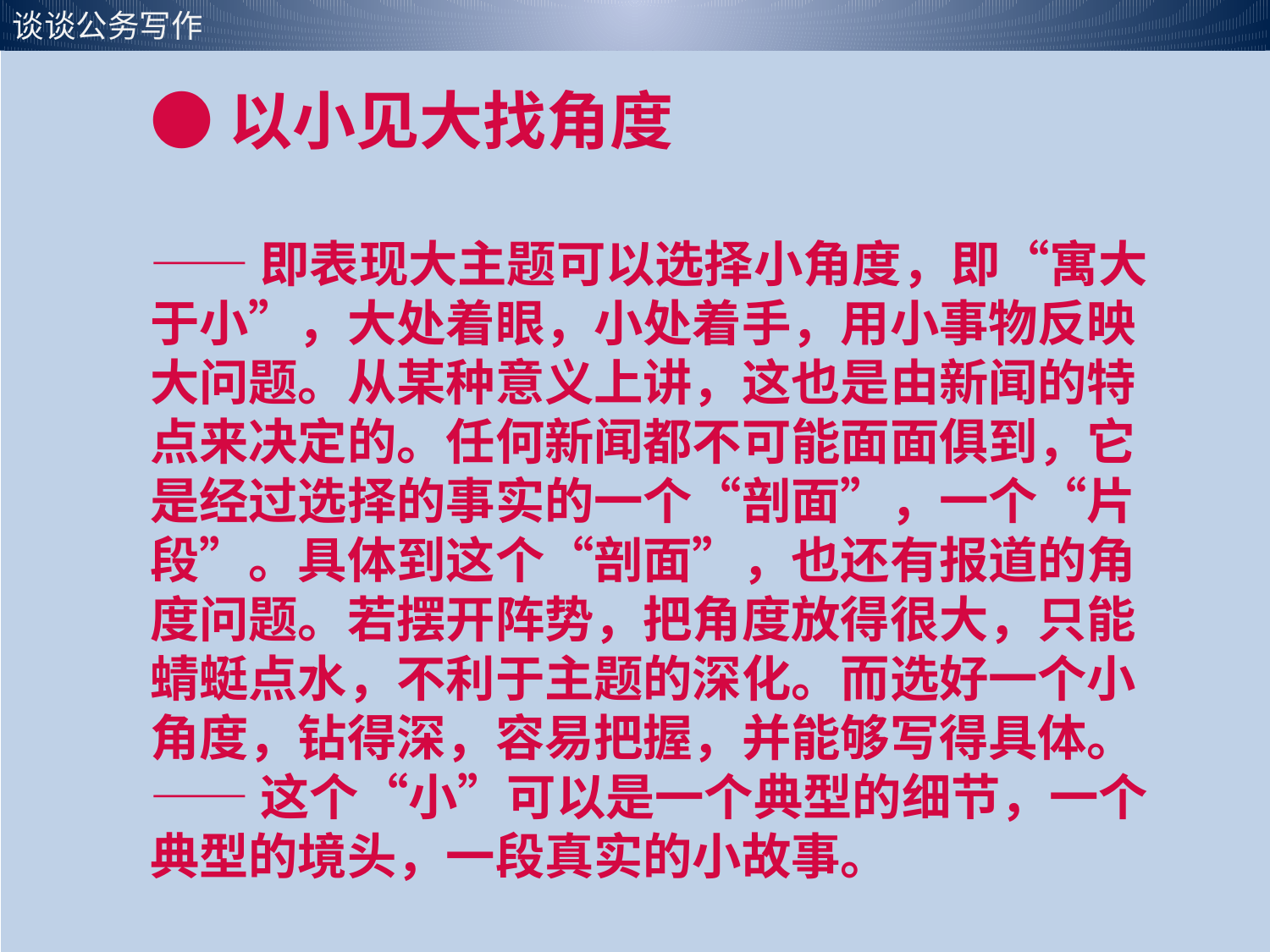

●以小见大找角度

——即表现大主题可以选择小角度，即“寓大于小”，大处着眼，小处着手，用小事物反映大问题。从某种意义上讲，这也是由新闻的特点来决定的。任何新闻都不可能面面俱到，它是经过选择的事实的一个“剖面”，一个“片段”。具体到这个“剖面”，也还有报道的角度问题。若摆开阵势，把角度放得很大，只能蜻蜓点水，不利于主题的深化。而选好一个小角度，钻得深，容易把握，并能够写得具体。
——这个“小”可以是一个典型的细节，一个典型的境头，一段真实的小故事。